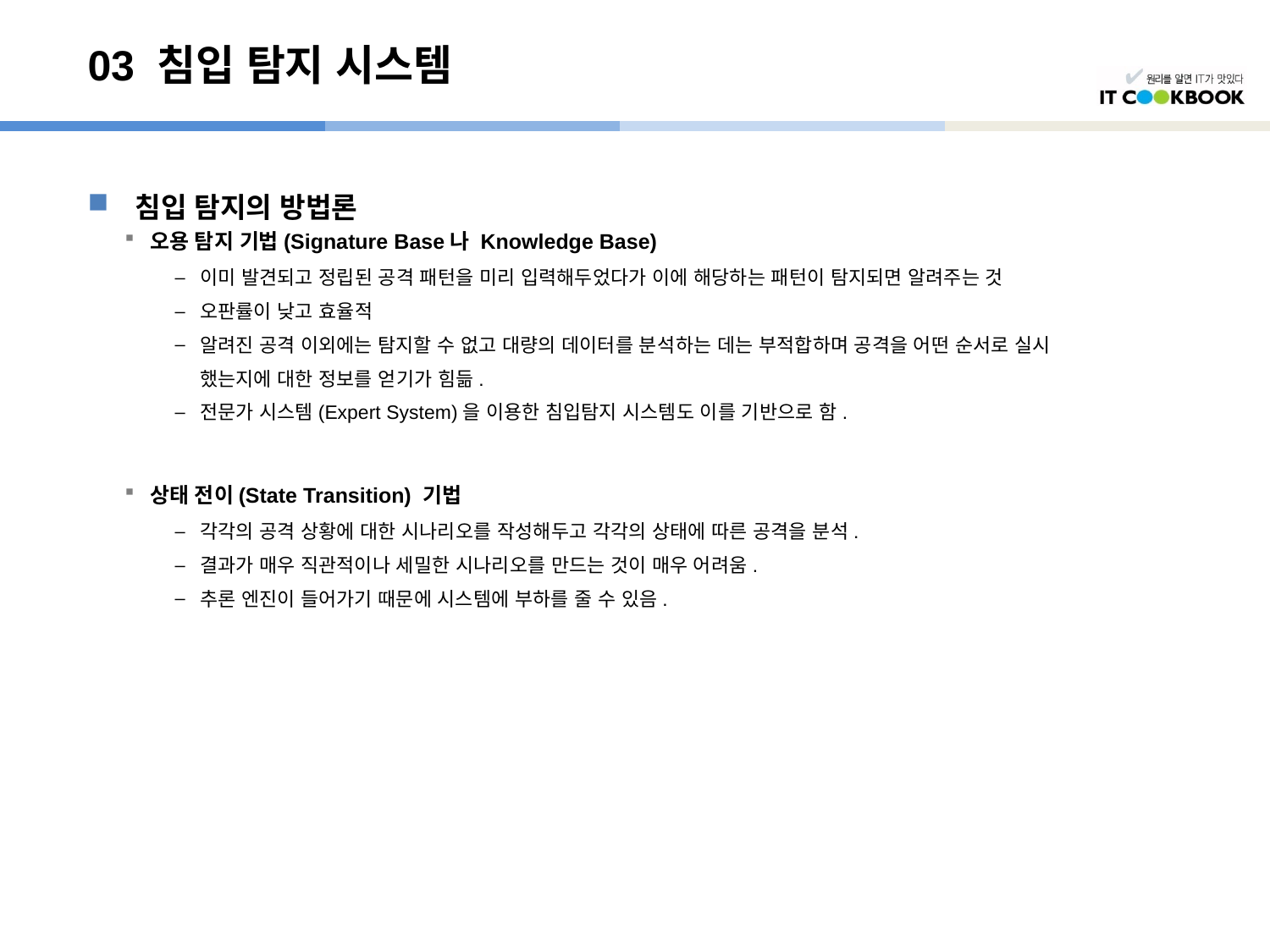

# 03 침입 탐지 시스템
침입 탐지의 방법론
오용 탐지 기법(Signature Base나 Knowledge Base)
이미 발견되고 정립된 공격 패턴을 미리 입력해두었다가 이에 해당하는 패턴이 탐지되면 알려주는 것
오판률이 낮고 효율적
알려진 공격 이외에는 탐지할 수 없고 대량의 데이터를 분석하는 데는 부적합하며 공격을 어떤 순서로 실시
	했는지에 대한 정보를 얻기가 힘듦.
전문가 시스템(Expert System)을 이용한 침입탐지 시스템도 이를 기반으로 함.

상태 전이(State Transition) 기법
각각의 공격 상황에 대한 시나리오를 작성해두고 각각의 상태에 따른 공격을 분석.
결과가 매우 직관적이나 세밀한 시나리오를 만드는 것이 매우 어려움.
추론 엔진이 들어가기 때문에 시스템에 부하를 줄 수 있음.